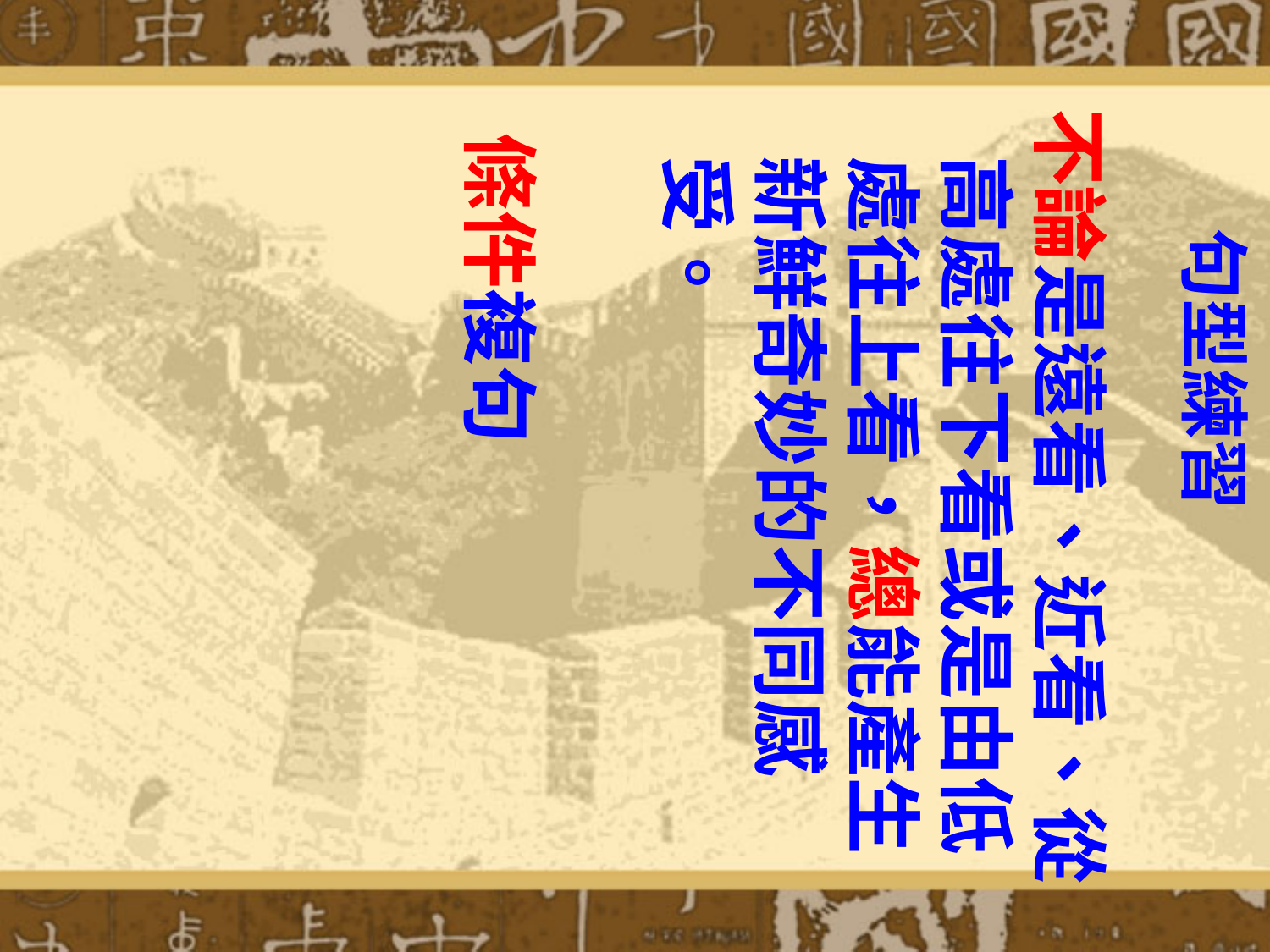

不論是遠看、近看、從高處往下看或是由低處往上看，總能產生新鮮奇妙的不同感受。
條件複句
句型練習